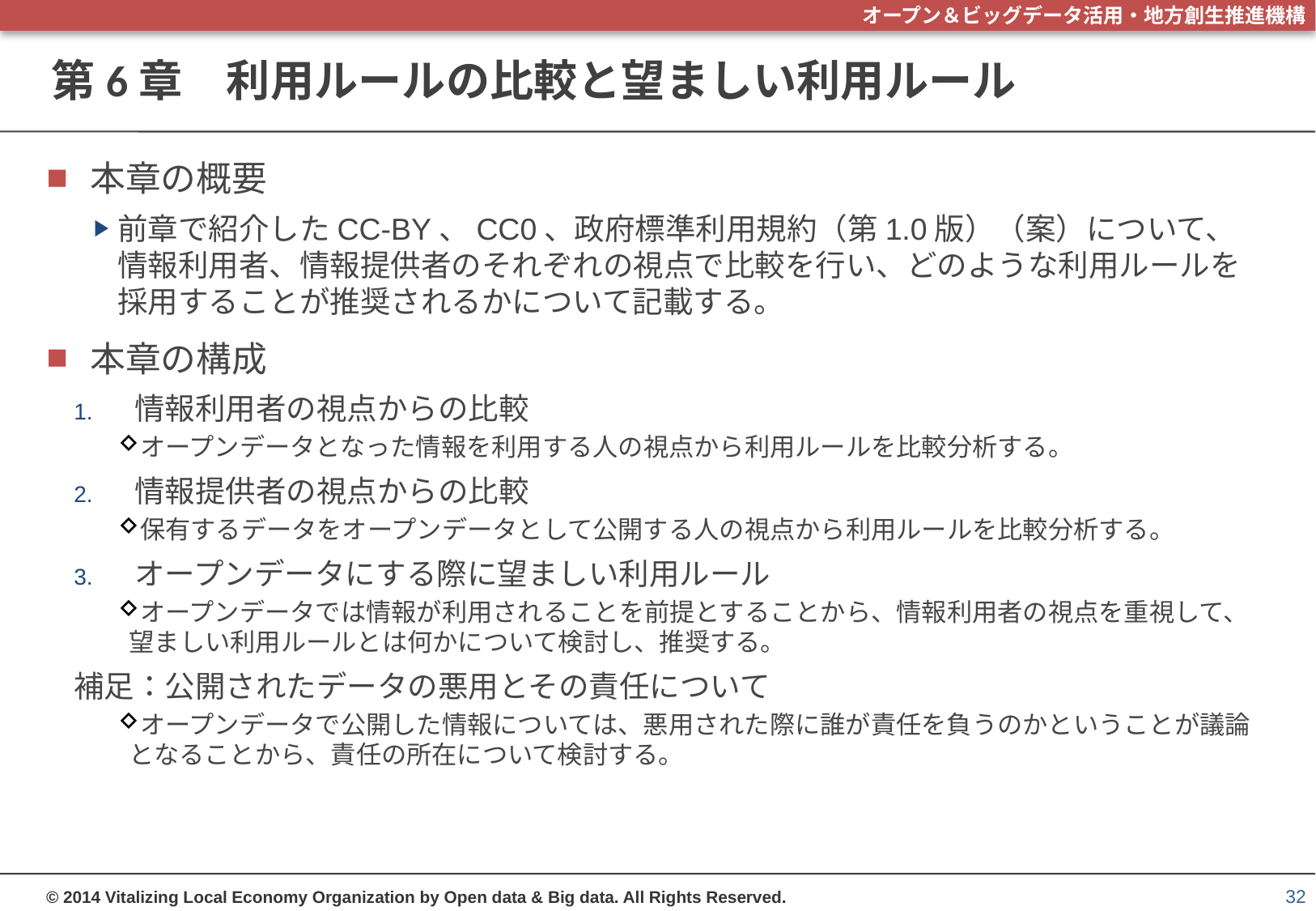

# 第6章　利用ルールの比較と望ましい利用ルール
本章の概要
前章で紹介したCC-BY、CC0、政府標準利用規約（第1.0版）（案）について、情報利用者、情報提供者のそれぞれの視点で比較を行い、どのような利用ルールを採用することが推奨されるかについて記載する。
本章の構成
情報利用者の視点からの比較
オープンデータとなった情報を利用する人の視点から利用ルールを比較分析する。
情報提供者の視点からの比較
保有するデータをオープンデータとして公開する人の視点から利用ルールを比較分析する。
オープンデータにする際に望ましい利用ルール
オープンデータでは情報が利用されることを前提とすることから、情報利用者の視点を重視して、望ましい利用ルールとは何かについて検討し、推奨する。
補足：公開されたデータの悪用とその責任について
オープンデータで公開した情報については、悪用された際に誰が責任を負うのかということが議論となることから、責任の所在について検討する。

32